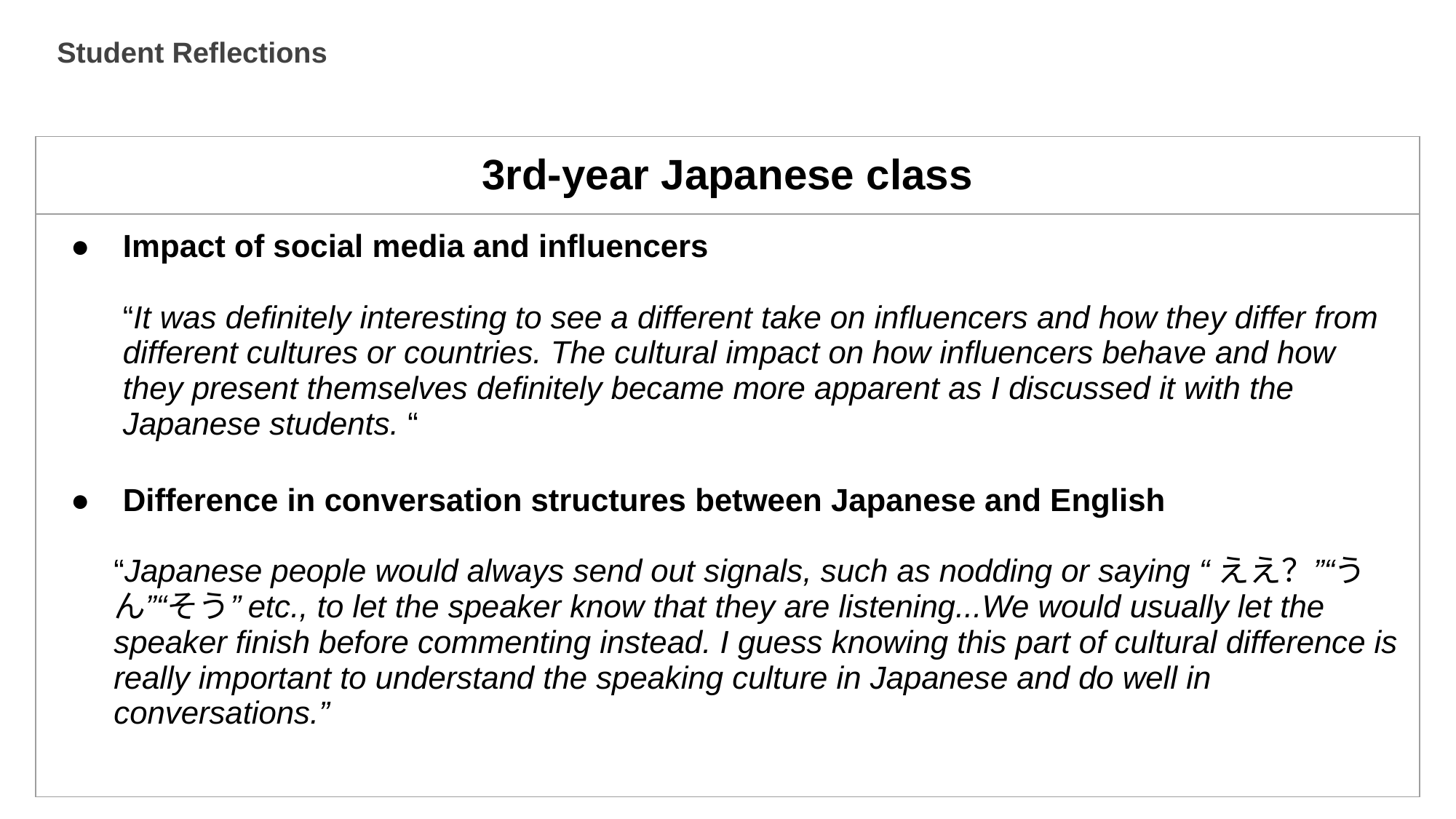

Student Reflections
| 3rd-year Japanese class |  |
| --- | --- |
| Impact of social media and influencers “It was definitely interesting to see a different take on influencers and how they differ from different cultures or countries. The cultural impact on how influencers behave and how they present themselves definitely became more apparent as I discussed it with the Japanese students. “ Difference in conversation structures between Japanese and English “Japanese people would always send out signals, such as nodding or saying “ええ？”“うん”“そう”etc., to let the speaker know that they are listening...We would usually let the speaker finish before commenting instead. I guess knowing this part of cultural difference is really important to understand the speaking culture in Japanese and do well in conversations.” |  |